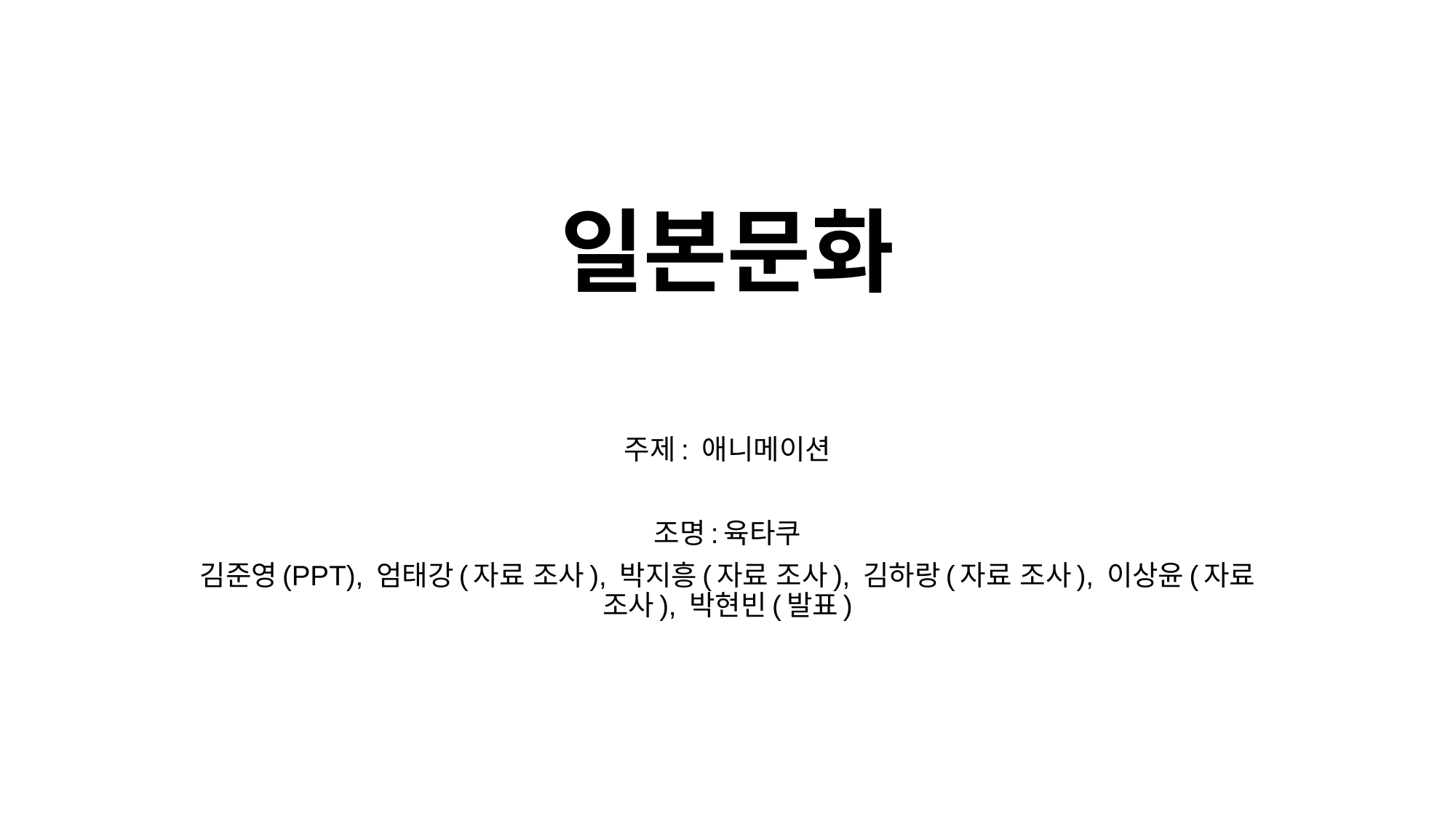

# 일본문화
주제: 애니메이션

조명:육타쿠
김준영(PPT), 엄태강(자료 조사), 박지흥(자료 조사), 김하랑(자료 조사), 이상윤(자료 조사), 박현빈(발표)